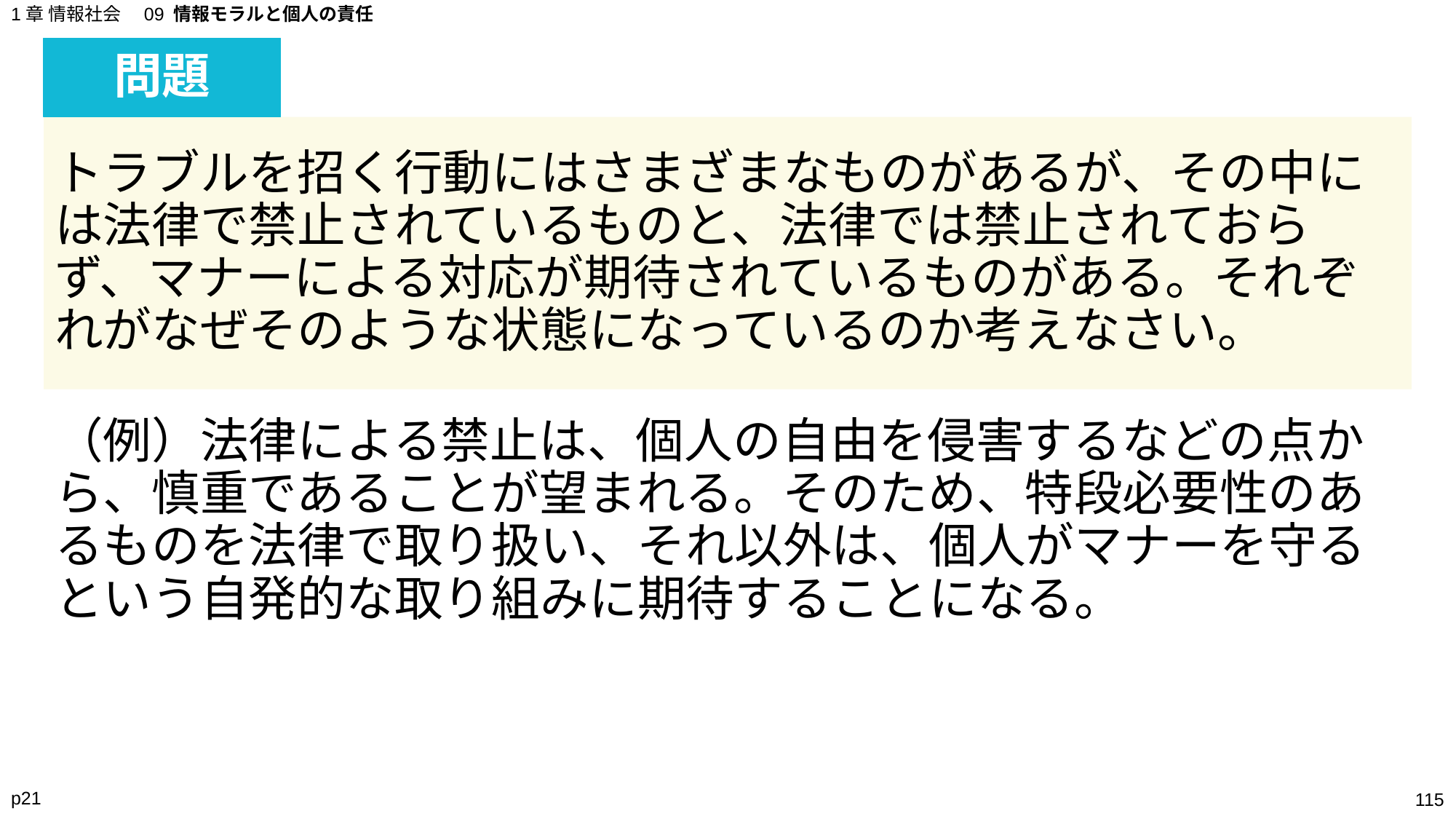

1章 情報社会　09 情報モラルと個人の責任

# 問題
トラブルを招く行動にはさまざまなものがあるが、その中には法律で禁止されているものと、法律では禁止されておらず、マナーによる対応が期待されているものがある。それぞれがなぜそのような状態になっているのか考えなさい。
（例）法律による禁止は、個人の自由を侵害するなどの点から、慎重であることが望まれる。そのため、特段必要性のあるものを法律で取り扱い、それ以外は、個人がマナーを守るという自発的な取り組みに期待することになる。
p21
115